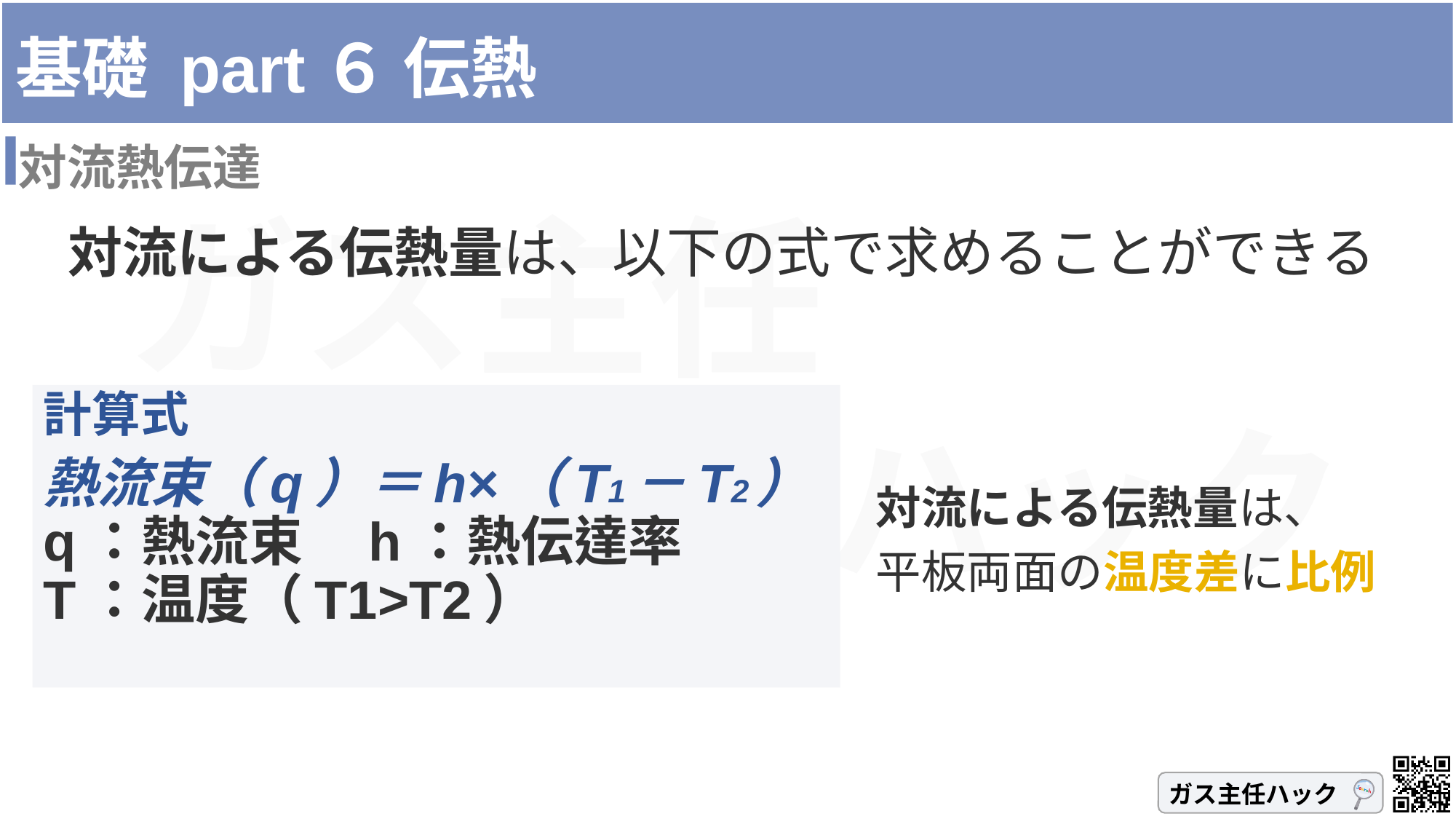

基礎 part６ 伝熱
対流熱伝達

対流による伝熱量は、以下の式で求めることができる
計算式
熱流束（q）＝h×（T1－T2）
q：熱流束　h：熱伝達率
T：温度（T1>T2）
対流による伝熱量は、
平板両面の温度差に比例